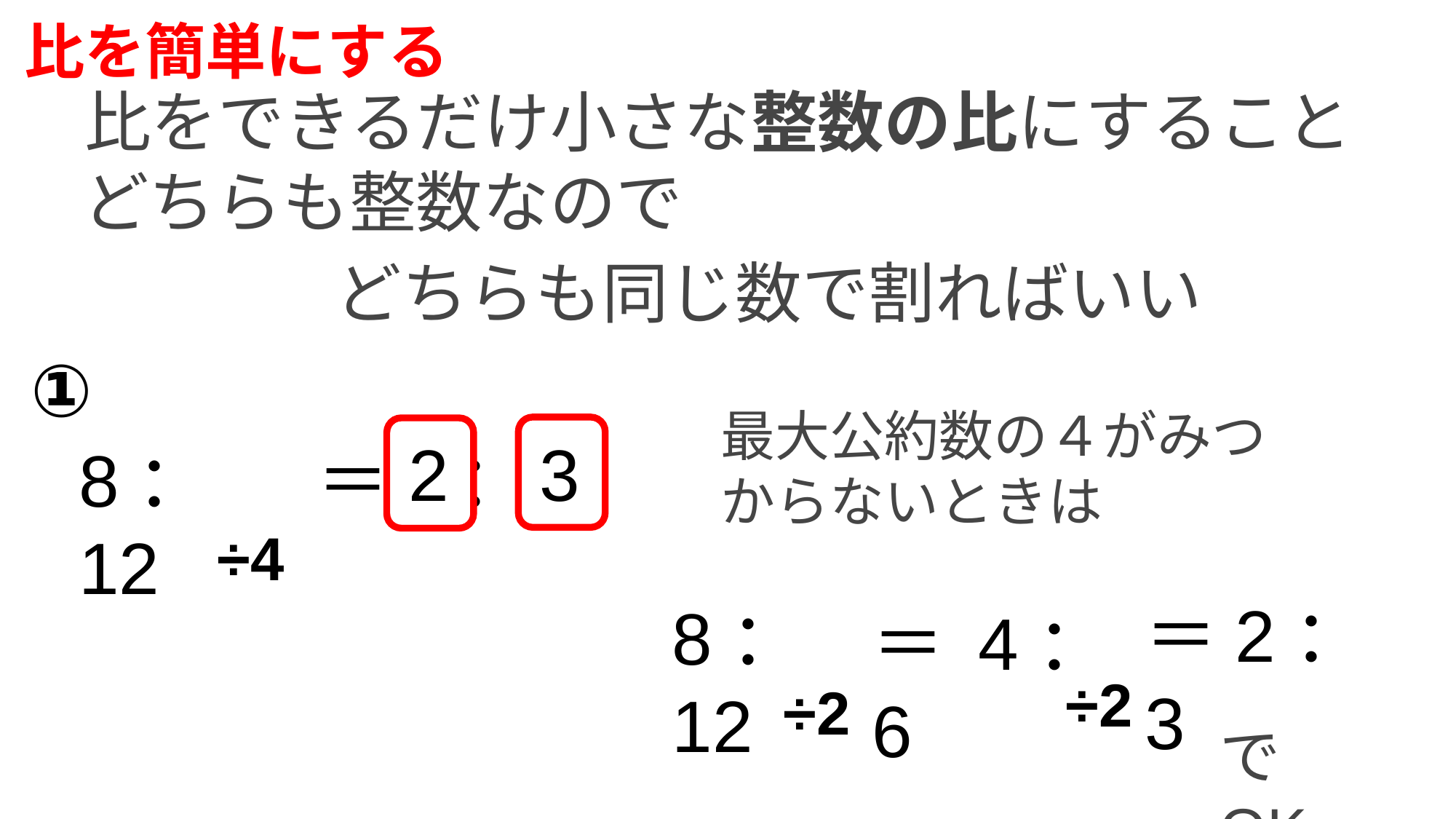

比を簡単にする
比をできるだけ小さな整数の比にすること
どちらも整数なので
どちらも同じ数で割ればいい
①
最大公約数の４がみつからないときは

2
3
：
＝
8：12
÷4
＝2：3
8：12
＝ 4：6
÷2
÷2
でOK